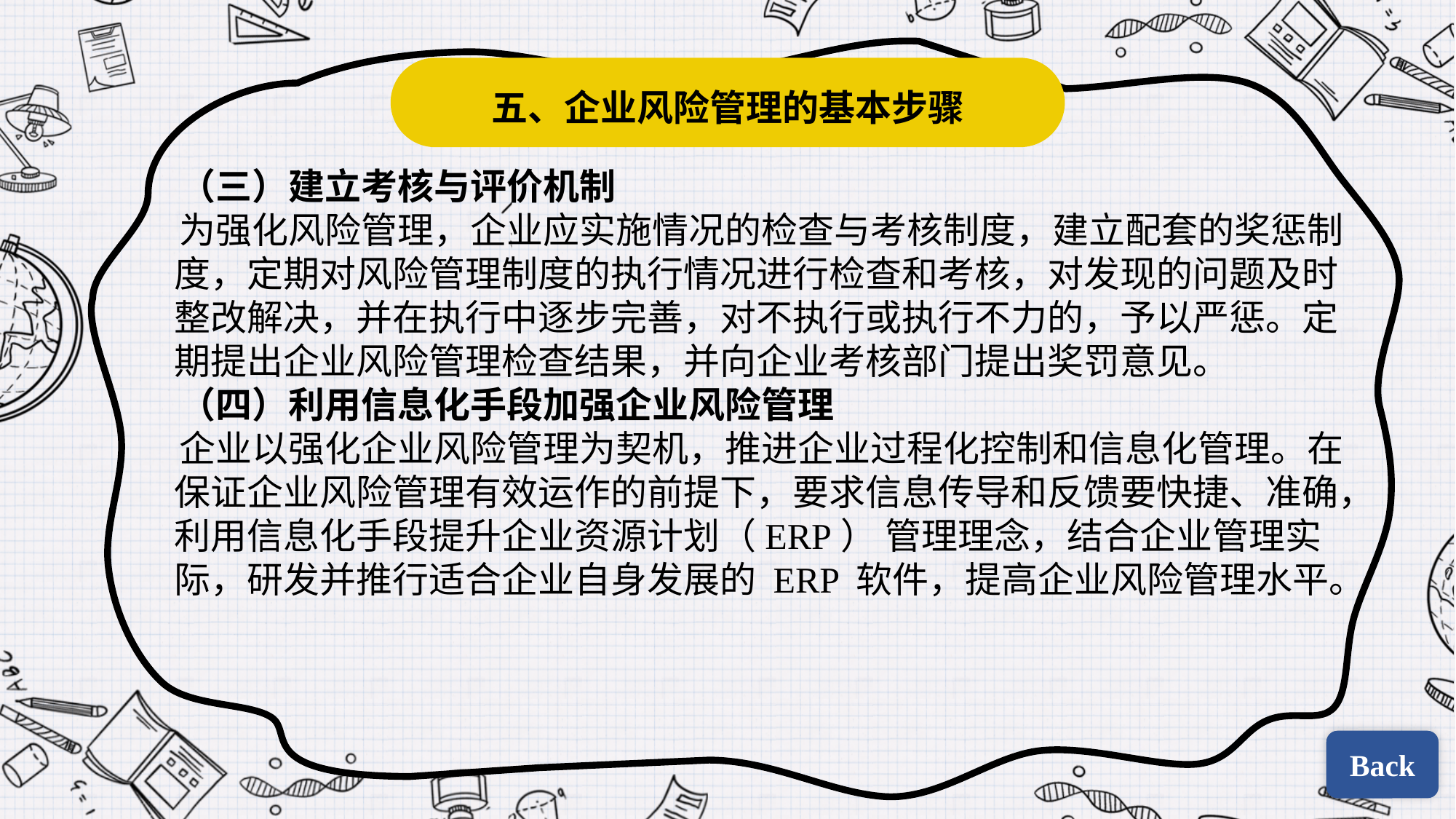

五、企业风险管理的基本步骤
（三）建立考核与评价机制
为强化风险管理，企业应实施情况的检查与考核制度，建立配套的奖惩制度，定期对风险管理制度的执行情况进行检查和考核，对发现的问题及时整改解决，并在执行中逐步完善，对不执行或执行不力的，予以严惩。定期提出企业风险管理检查结果，并向企业考核部门提出奖罚意见。
（四）利用信息化手段加强企业风险管理
企业以强化企业风险管理为契机，推进企业过程化控制和信息化管理。在保证企业风险管理有效运作的前提下，要求信息传导和反馈要快捷、准确，利用信息化手段提升企业资源计划（ERP） 管理理念，结合企业管理实际，研发并推行适合企业自身发展的 ERP 软件，提高企业风险管理水平。

Back